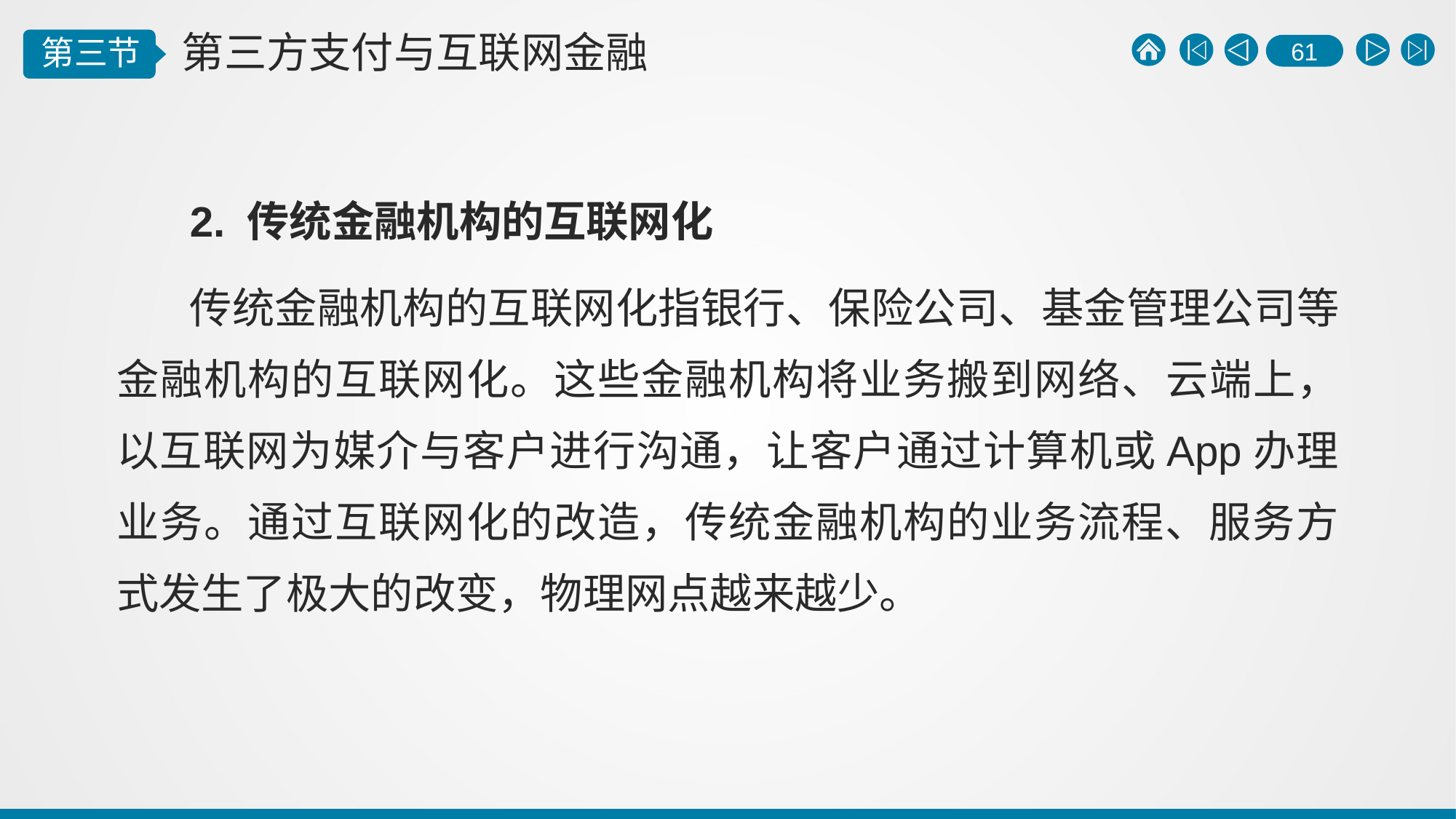

2. 传统金融机构的互联网化
传统金融机构的互联网化指银行、保险公司、基金管理公司等金融机构的互联网化。这些金融机构将业务搬到网络、云端上，以互联网为媒介与客户进行沟通，让客户通过计算机或App办理业务。通过互联网化的改造，传统金融机构的业务流程、服务方式发生了极大的改变，物理网点越来越少。